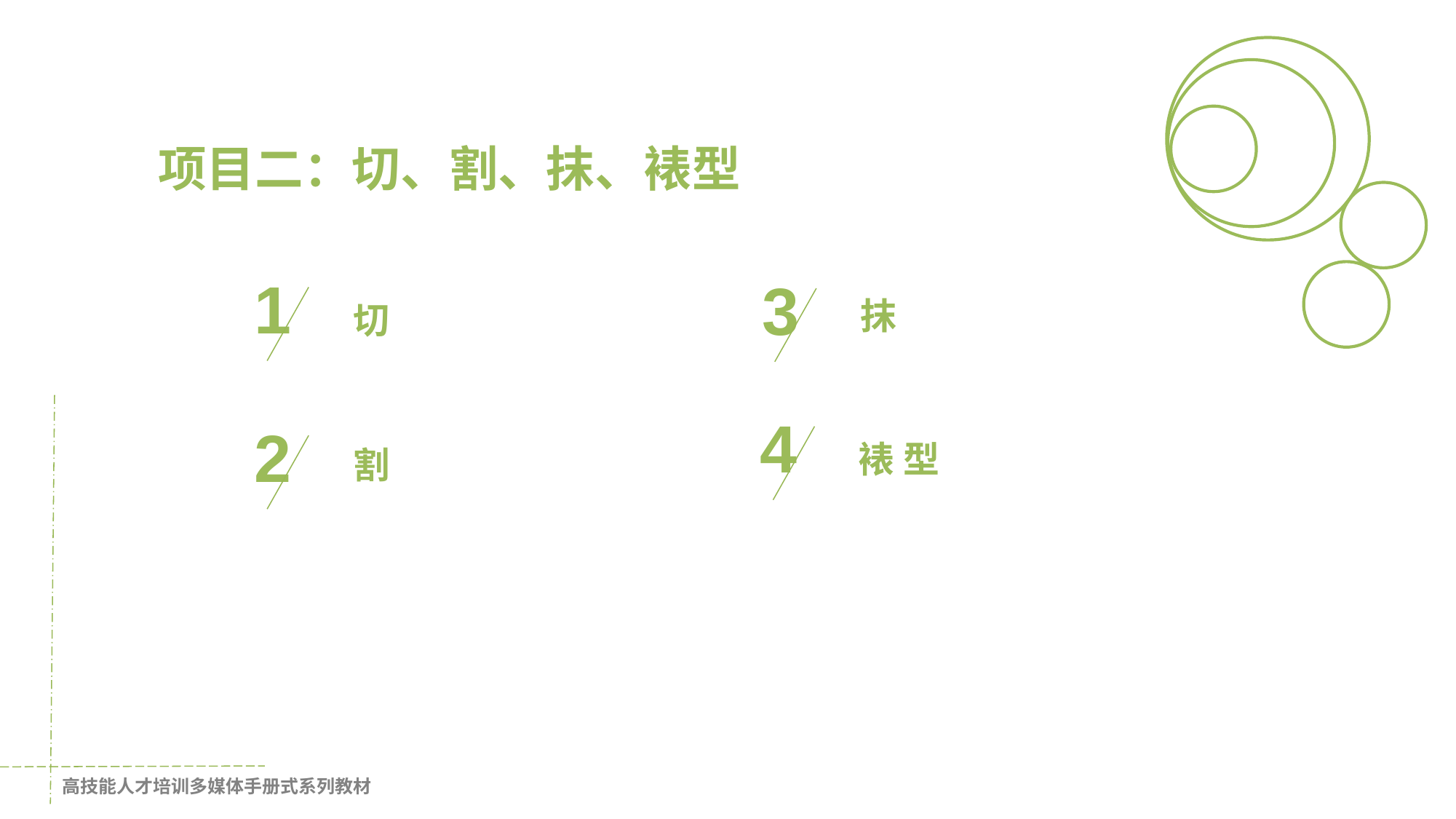

D
D
D
D
D
项目二：切、割、抹、裱型
1
3

抹

切
4
2

裱 型

割